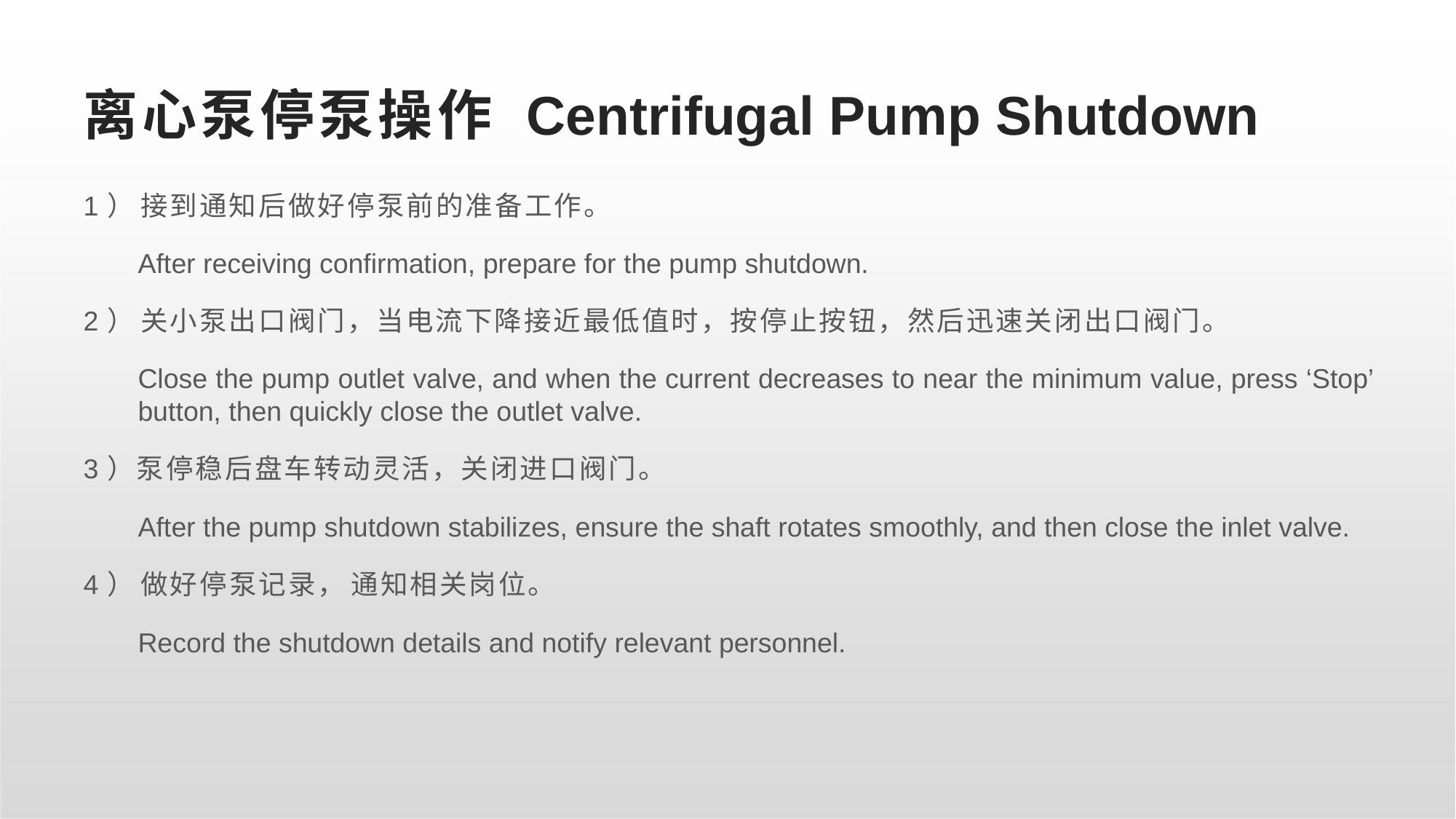

# 离心泵停泵操作 Centrifugal Pump Shutdown
1） 接到通知后做好停泵前的准备工作。
After receiving confirmation, prepare for the pump shutdown.
2） 关小泵出口阀门，当电流下降接近最低值时，按停止按钮，然后迅速关闭出口阀门。
Close the pump outlet valve, and when the current decreases to near the minimum value, press ‘Stop’ button, then quickly close the outlet valve.
3）泵停稳后盘车转动灵活，关闭进口阀门。
After the pump shutdown stabilizes, ensure the shaft rotates smoothly, and then close the inlet valve.
4） 做好停泵记录， 通知相关岗位。
Record the shutdown details and notify relevant personnel.